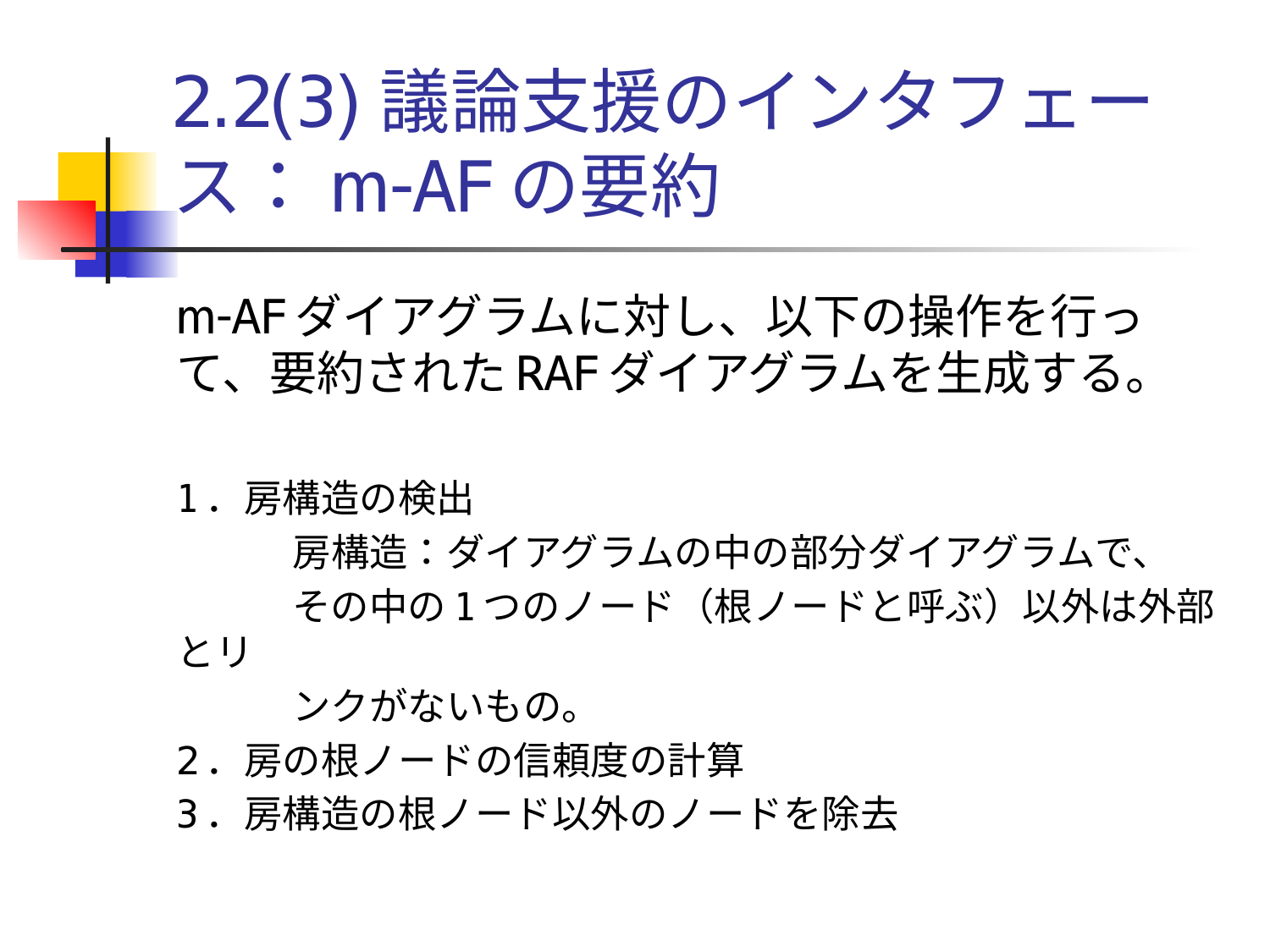

# 2.2(3)議論支援のインタフェース：m-AFの要約
m-AFダイアグラムに対し、以下の操作を行って、要約されたRAFダイアグラムを生成する。

1．房構造の検出
　　　房構造：ダイアグラムの中の部分ダイアグラムで、
　　　その中の1つのノード（根ノードと呼ぶ）以外は外部とリ
　　　ンクがないもの。
2．房の根ノードの信頼度の計算
3．房構造の根ノード以外のノードを除去